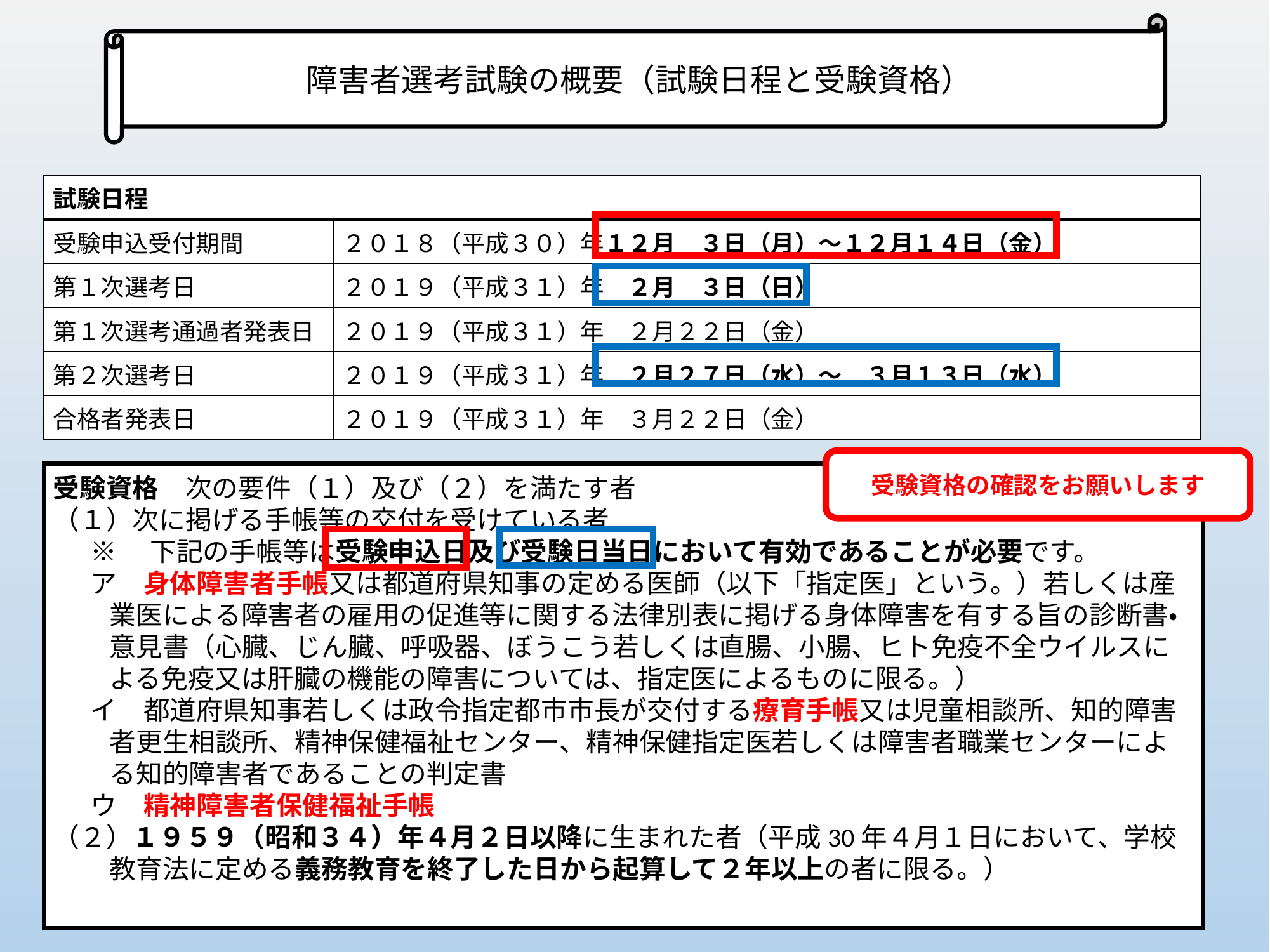

障害者選考試験の概要（試験日程と受験資格）
| 試験日程 |  |
| --- | --- |
| 受験申込受付期間 | ２０１８（平成３０）年１２月　３日（月）～１２月１４日（金） |
| 第１次選考日 | ２０１９（平成３１）年　２月　３日（日） |
| 第１次選考通過者発表日 | ２０１９（平成３１）年　２月２２日（金） |
| 第２次選考日 | ２０１９（平成３１）年　２月２７日（水）～　３月１３日（水） |
| 合格者発表日 | ２０１９（平成３１）年　３月２２日（金） |

受験資格の確認をお願いします
受験資格　次の要件（１）及び（２）を満たす者
（１）次に掲げる手帳等の交付を受けている者
※　下記の手帳等は受験申込日及び受験日当日において有効であることが必要です。
ア　身体障害者手帳又は都道府県知事の定める医師（以下「指定医」という。）若しくは産業医による障害者の雇用の促進等に関する法律別表に掲げる身体障害を有する旨の診断書・意見書（心臓、じん臓、呼吸器、ぼうこう若しくは直腸、小腸、ヒト免疫不全ウイルスによる免疫又は肝臓の機能の障害については、指定医によるものに限る。）
イ　都道府県知事若しくは政令指定都市市長が交付する療育手帳又は児童相談所、知的障害者更生相談所、精神保健福祉センター、精神保健指定医若しくは障害者職業センターによる知的障害者であることの判定書
ウ　精神障害者保健福祉手帳
（２）１９５９（昭和３４）年４月２日以降に生まれた者（平成30年４月１日において、学校教育法に定める義務教育を終了した日から起算して２年以上の者に限る。）